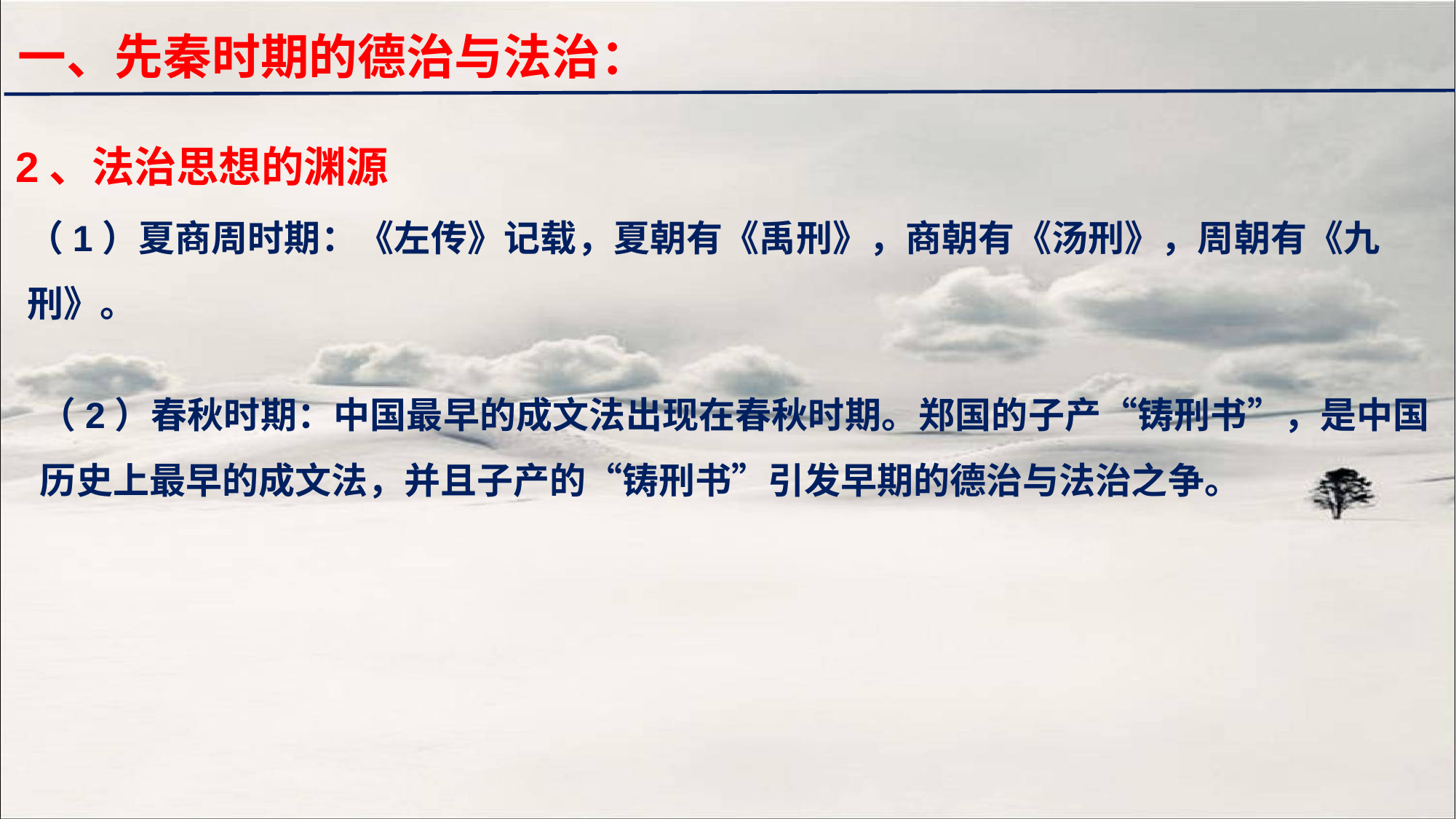

一、先秦时期的德治与法治：
2、法治思想的渊源
（1）夏商周时期：《左传》记载，夏朝有《禹刑》，商朝有《汤刑》，周朝有《九刑》。
（2）春秋时期：中国最早的成文法出现在春秋时期。郑国的子产“铸刑书”，是中国历史上最早的成文法，并且子产的“铸刑书”引发早期的德治与法治之争。